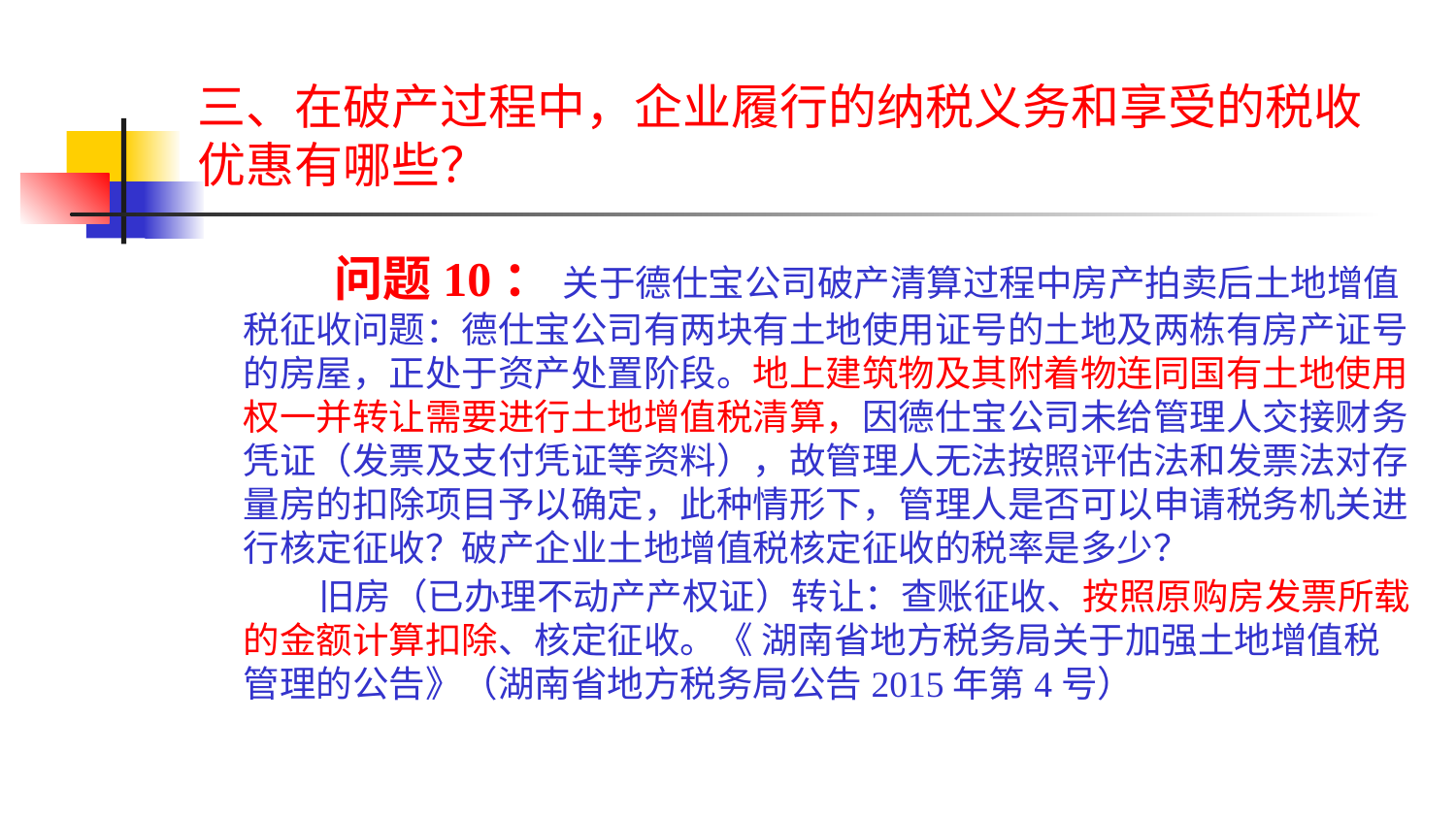

# 三、在破产过程中，企业履行的纳税义务和享受的税收优惠有哪些？
           问题10： 关于德仕宝公司破产清算过程中房产拍卖后土地增值税征收问题：德仕宝公司有两块有土地使用证号的土地及两栋有房产证号的房屋，正处于资产处置阶段。地上建筑物及其附着物连同国有土地使用权一并转让需要进行土地增值税清算，因德仕宝公司未给管理人交接财务凭证（发票及支付凭证等资料），故管理人无法按照评估法和发票法对存量房的扣除项目予以确定，此种情形下，管理人是否可以申请税务机关进行核定征收？破产企业土地增值税核定征收的税率是多少？
             旧房（已办理不动产产权证）转让：查账征收、按照原购房发票所载的金额计算扣除、核定征收。《 湖南省地方税务局关于加强土地增值税管理的公告》（湖南省地方税务局公告2015年第4号）